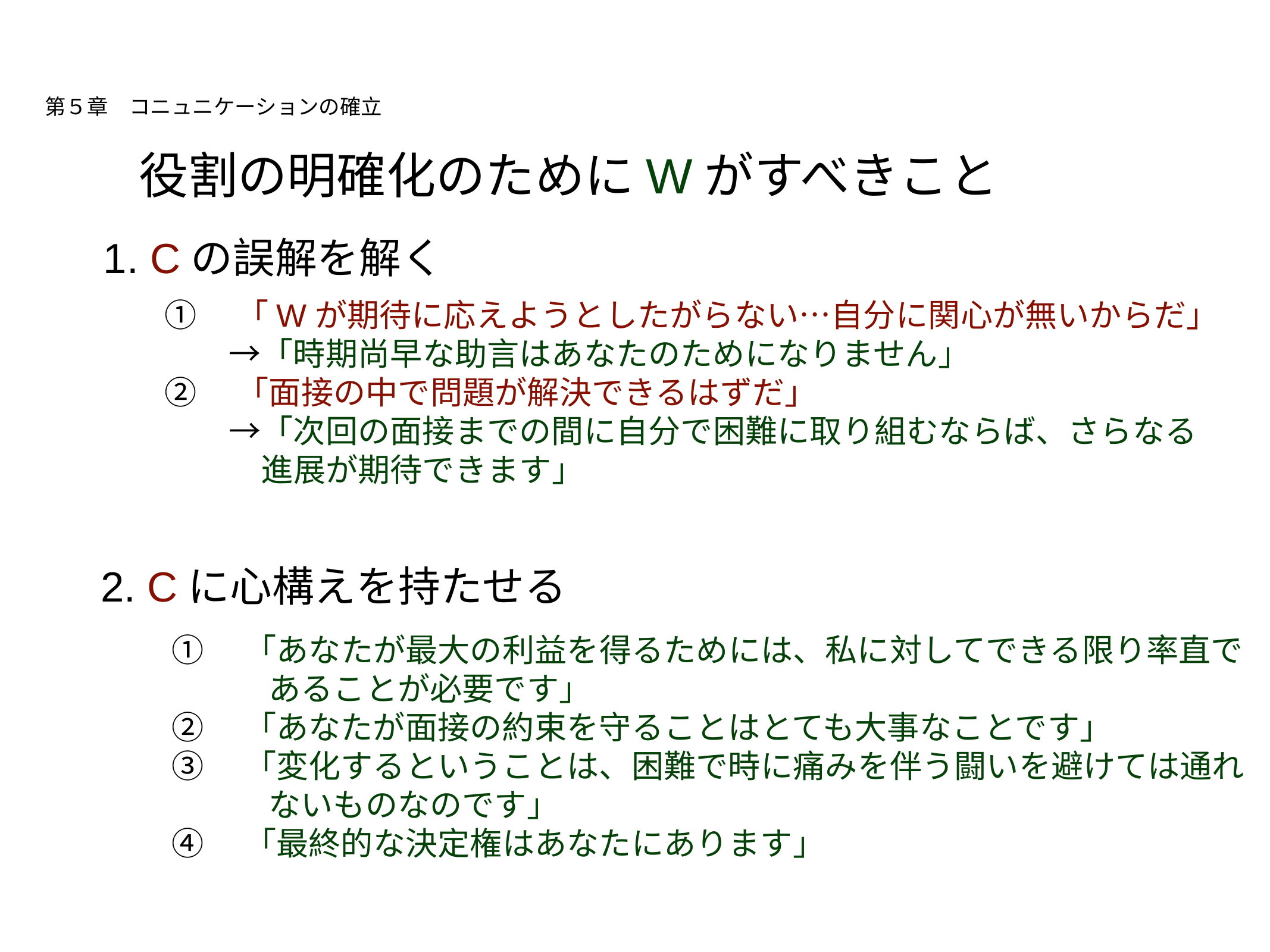

# 第５章　コニュニケーションの確立

役割の明確化のためにWがすべきこと
1. Cの誤解を解く
①　「Wが期待に応えようとしたがらない…自分に関心が無いからだ」
　　→「時期尚早な助言はあなたのためになりません」
②　「面接の中で問題が解決できるはずだ」
　　→「次回の面接までの間に自分で困難に取り組むならば、さらなる
　　　進展が期待できます」
2. Cに心構えを持たせる
①　「あなたが最大の利益を得るためには、私に対してできる限り率直で
　　　あることが必要です」
②　「あなたが面接の約束を守ることはとても大事なことです」
③　「変化するということは、困難で時に痛みを伴う闘いを避けては通れ
　　　ないものなのです」
④　「最終的な決定権はあなたにあります」